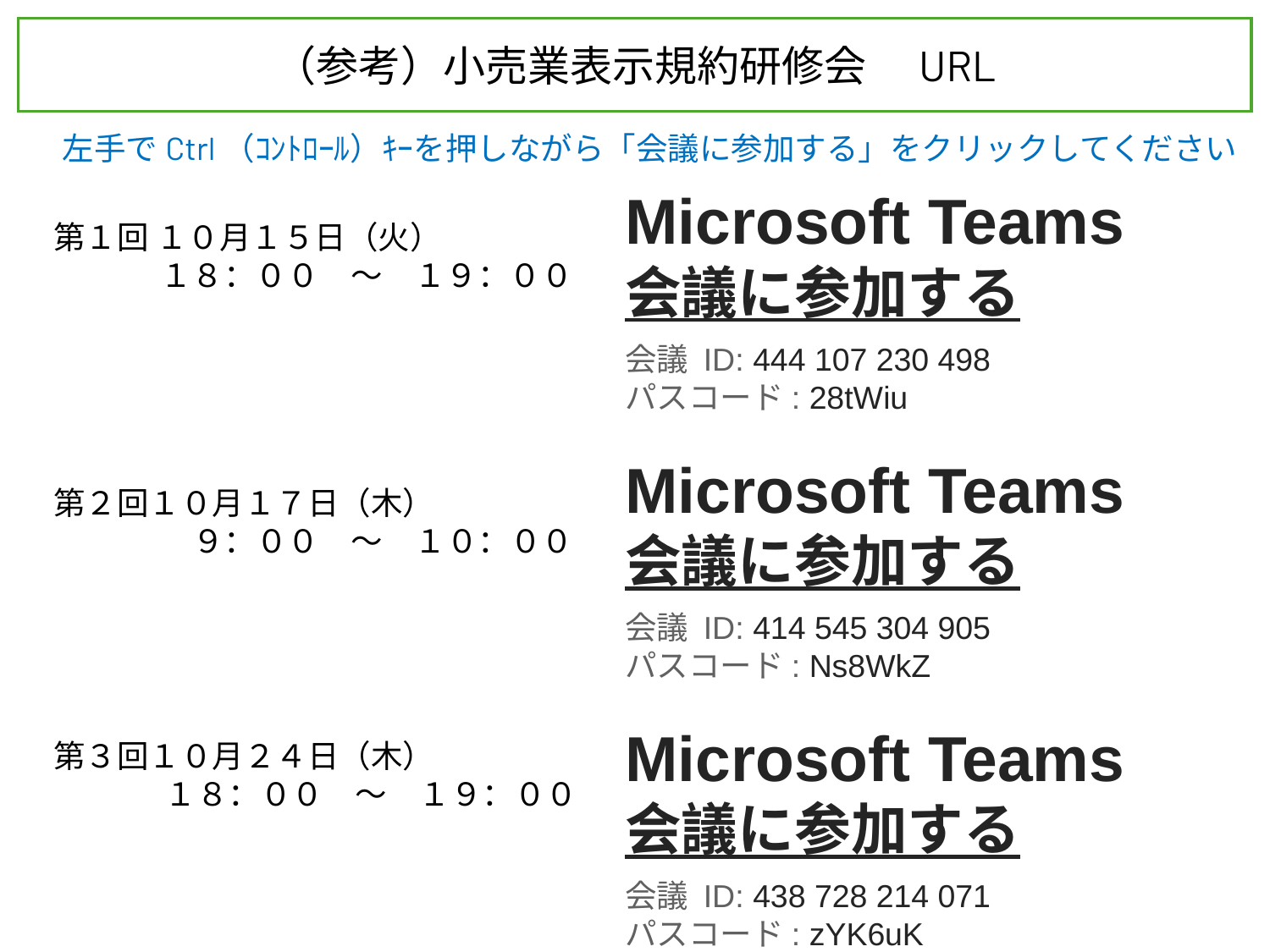

（参考）小売業表示規約研修会　URL
　左手でCtrl（ｺﾝﾄﾛｰﾙ）ｷｰを押しながら「会議に参加する」をクリックしてください
Microsoft Teams
会議に参加する
会議 ID: 444 107 230 498
パスコード: 28tWiu
第１回 １０月１５日（火）
　  　    １８：００　～　１９：００
Microsoft Teams
会議に参加する
会議 ID: 414 545 304 905
パスコード: Ns8WkZ
第２回１０月１７日（木）
    　　　 ９：００　～　１０：００
Microsoft Teams
会議に参加する
会議 ID: 438 728 214 071
パスコード: zYK6uK
第３回１０月２４日（木）
         　 １８：００　～　１９：００